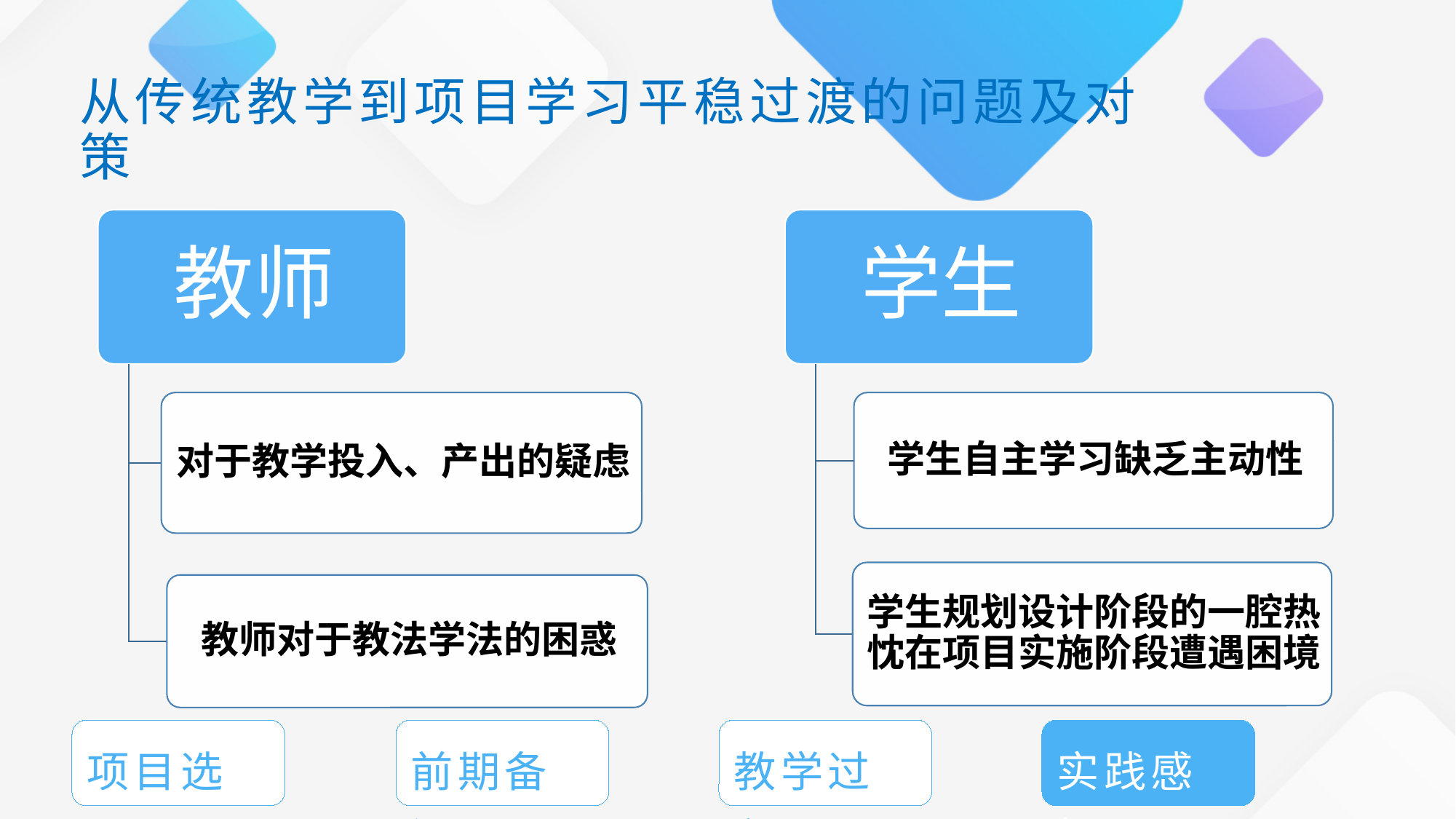

# 从传统教学到项目学习平稳过渡的问题及对策
教师
对于教学投入、产出的疑虑
教师对于教法学法的困惑
学生
学生自主学习缺乏主动性
学生规划设计阶段的一腔热忱在项目实施阶段遭遇困境
项目选题
前期备课
教学过程
实践感悟